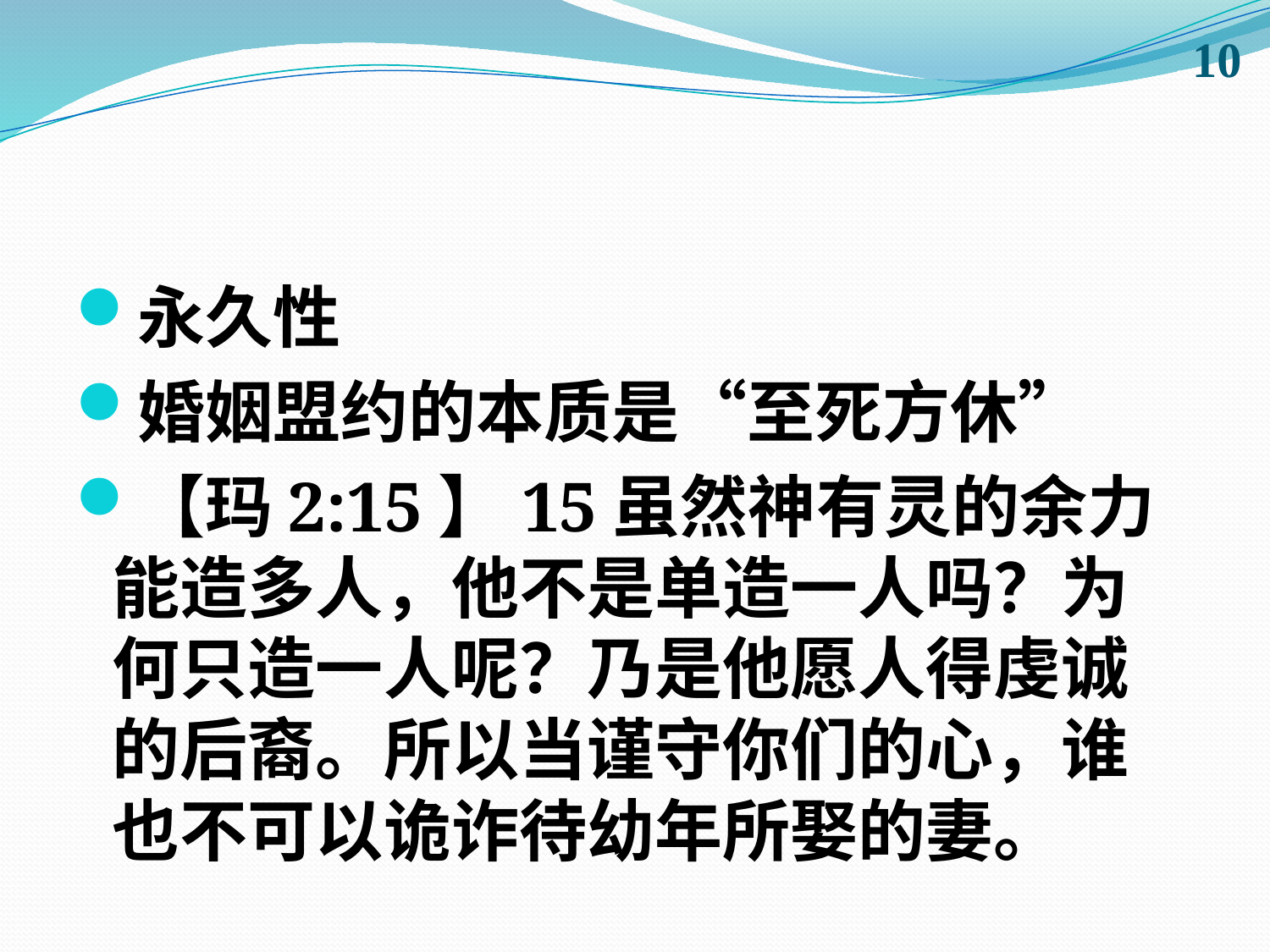

10
#
永久性
婚姻盟约的本质是“至死方休”
【玛2:15】15虽然神有灵的余力能造多人，他不是单造一人吗？为何只造一人呢？乃是他愿人得虔诚的后裔。所以当谨守你们的心，谁也不可以诡诈待幼年所娶的妻。